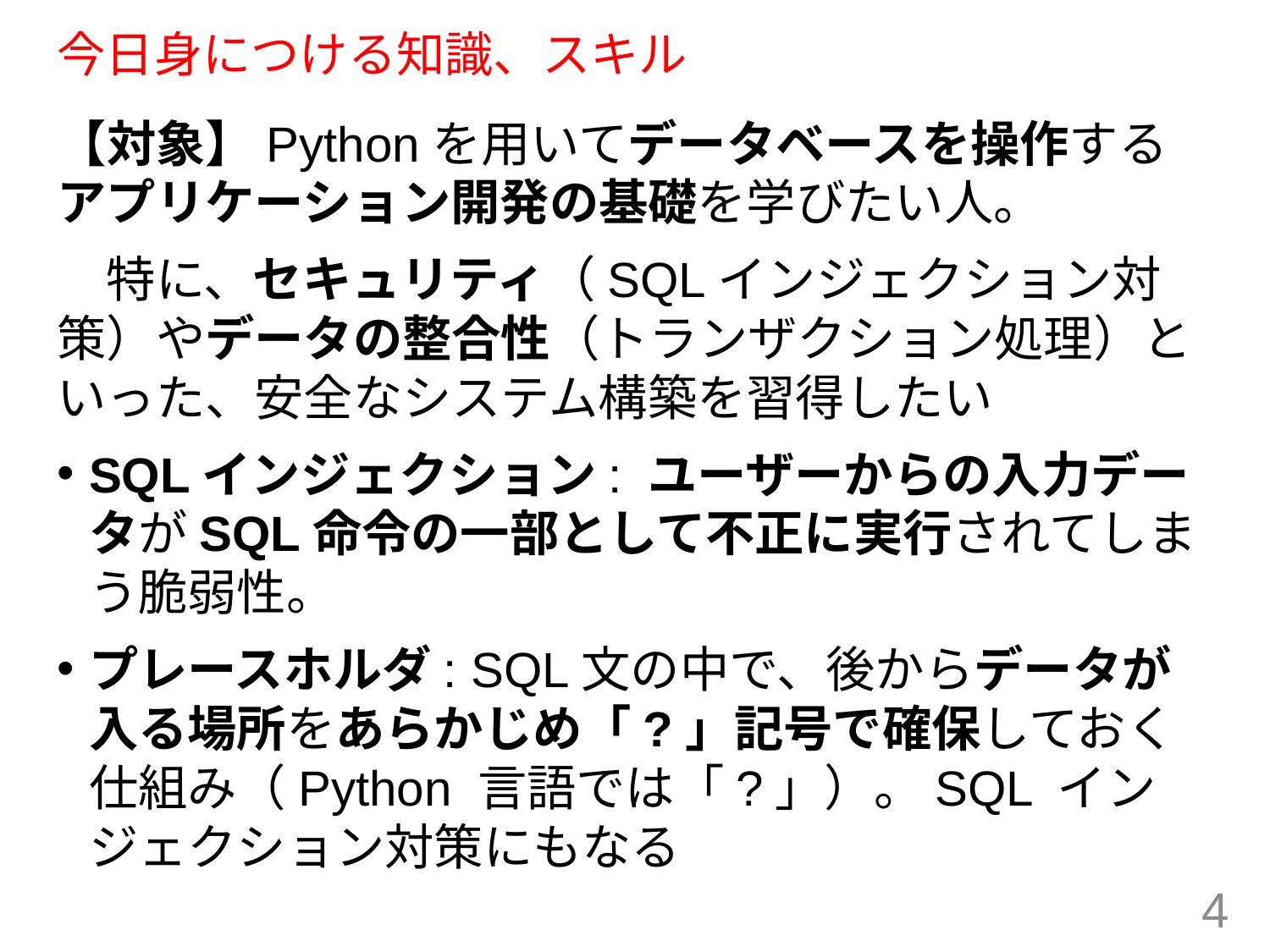

# 今日身につける知識、スキル
【対象】Pythonを用いてデータベースを操作するアプリケーション開発の基礎を学びたい人。
　特に、セキュリティ（SQLインジェクション対策）やデータの整合性（トランザクション処理）といった、安全なシステム構築を習得したい
SQLインジェクション: ユーザーからの入力データがSQL命令の一部として不正に実行されてしまう脆弱性。
プレースホルダ: SQL文の中で、後からデータが入る場所をあらかじめ「?」記号で確保しておく仕組み（Python 言語では「?」）。SQL インジェクション対策にもなる

4